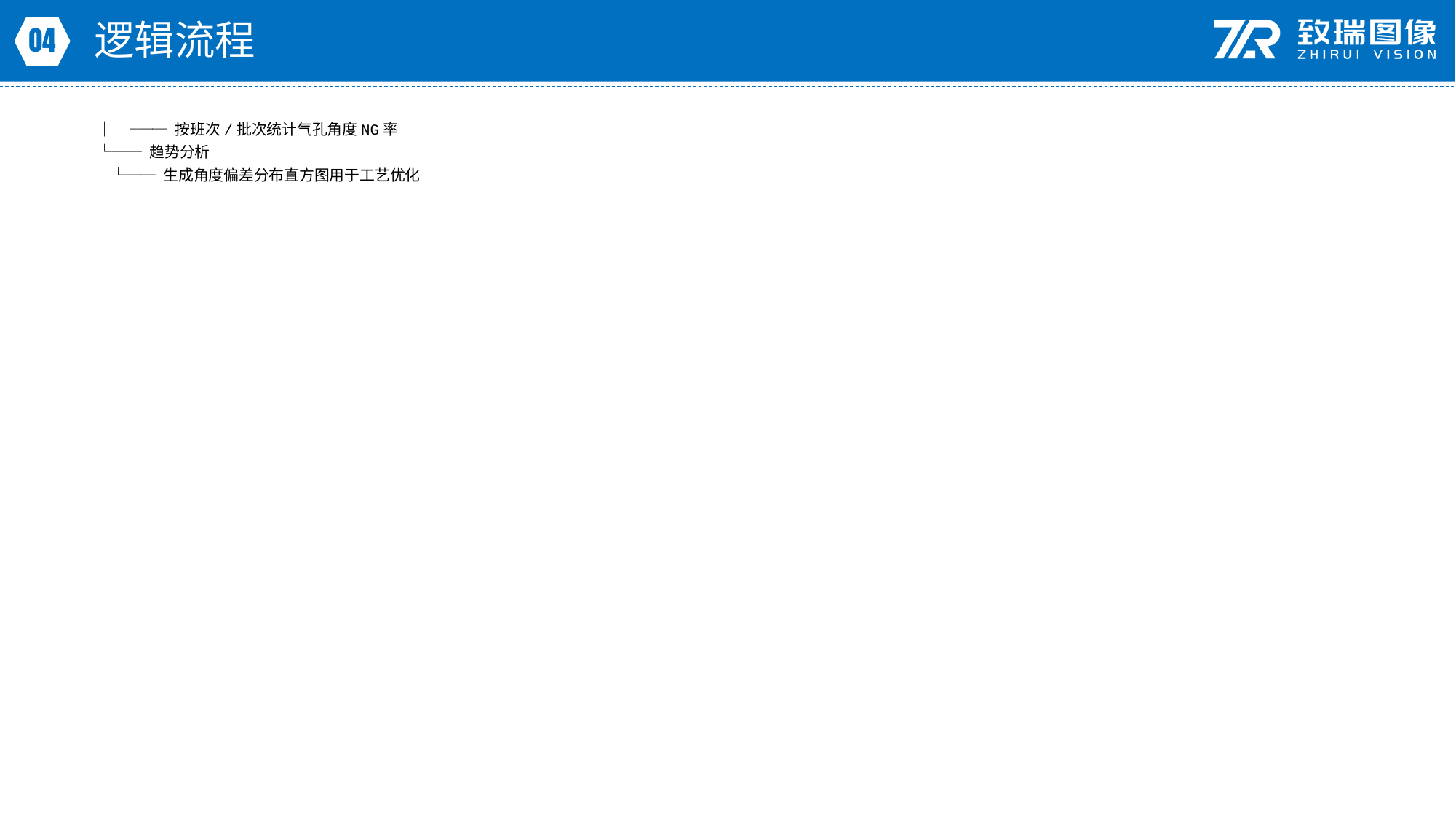

逻辑流程
04

    │   └── 按班次/批次统计气孔角度NG率
    └── 趋势分析
        └── 生成角度偏差分布直方图用于工艺优化